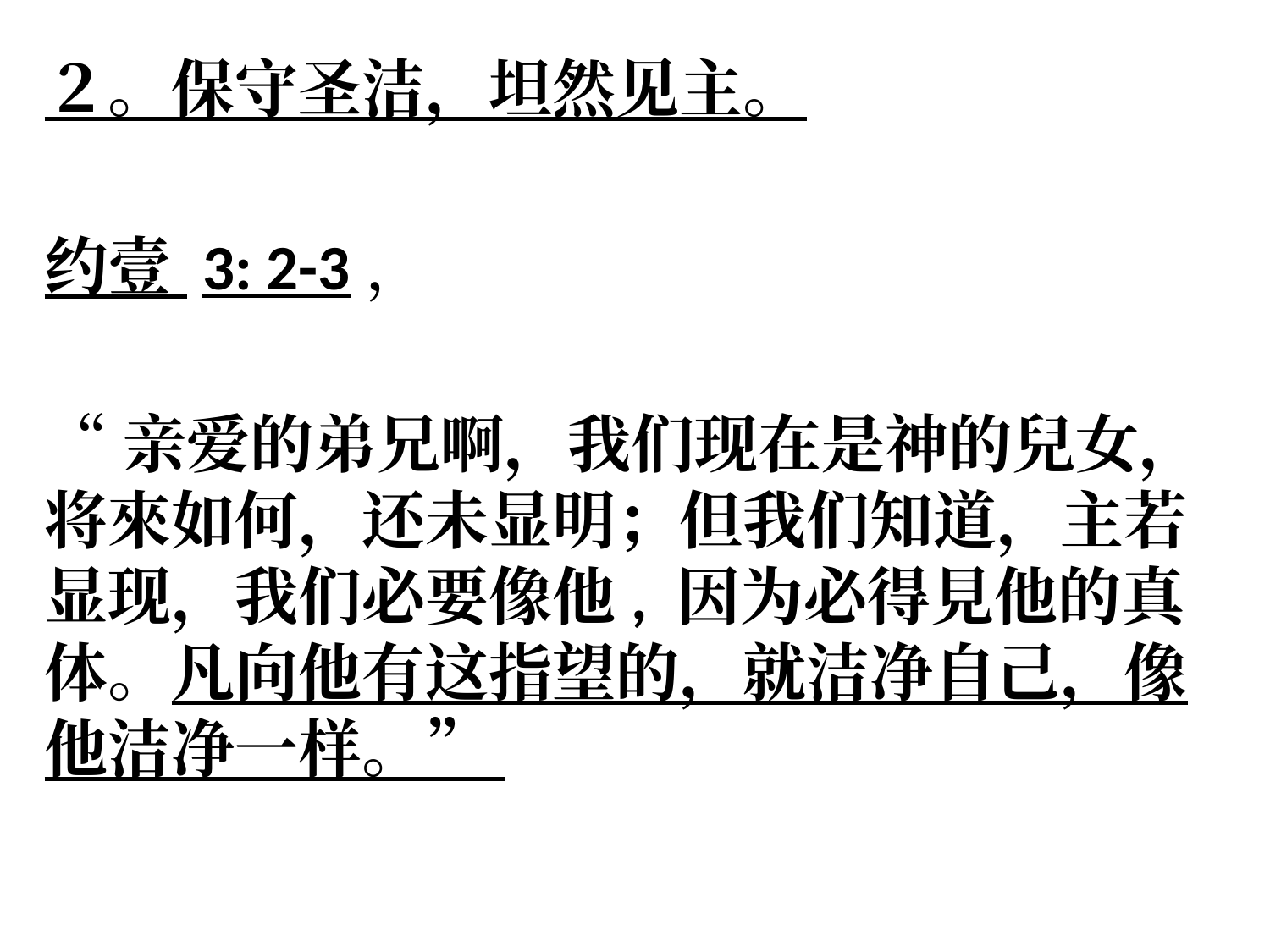

２。保守圣洁，坦然见主。

约壹 3: 2-3，

“亲爱的弟兄啊，我们现在是神的兒女，将來如何，还未显明；但我们知道，主若显现，我们必要像他, 因为必得見他的真体。凡向他有这指望的，就洁净自己，像他洁净一样。”